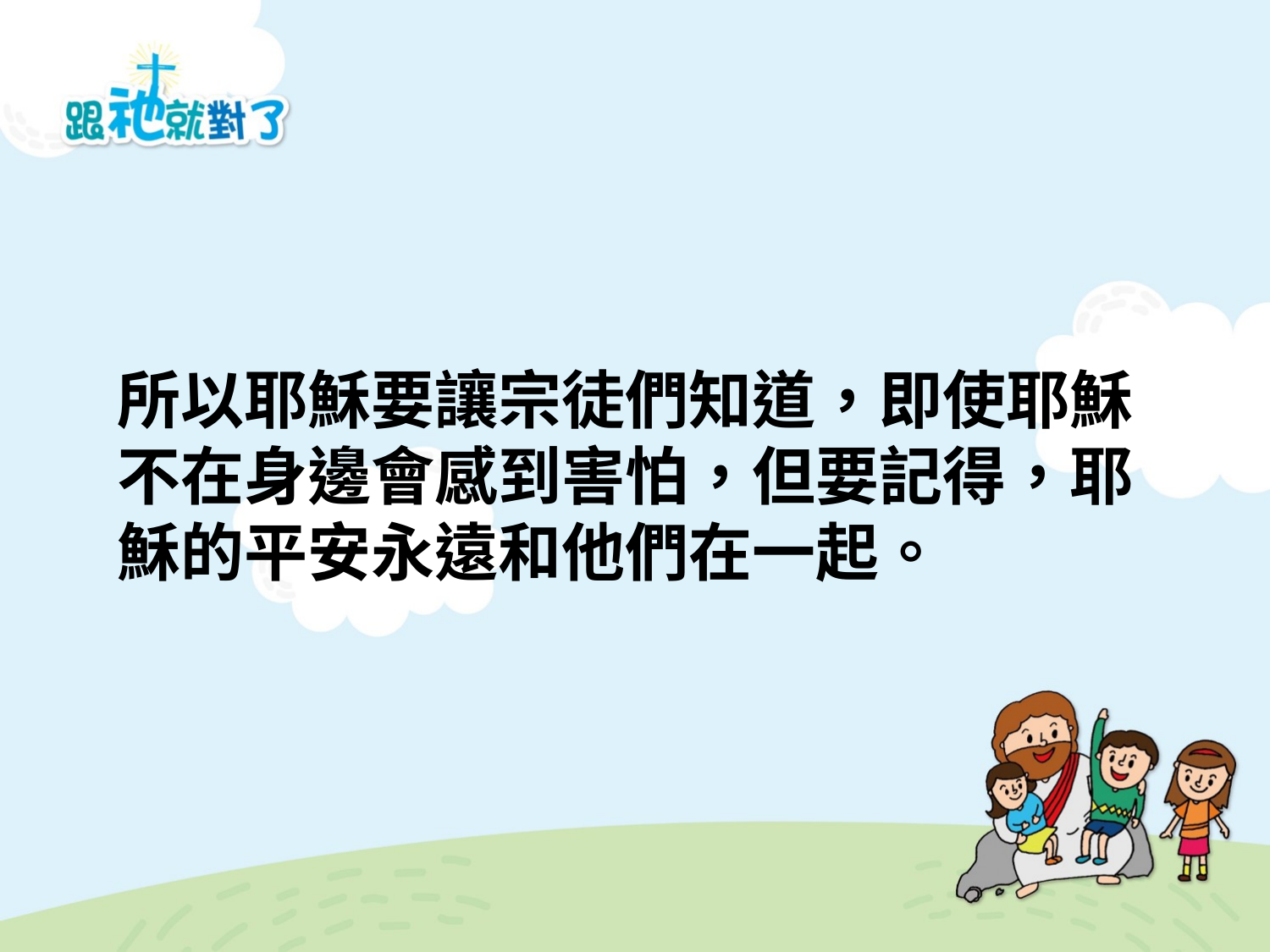

所以耶穌要讓宗徒們知道，即使耶穌不在身邊會感到害怕，但要記得，耶穌的平安永遠和他們在一起。